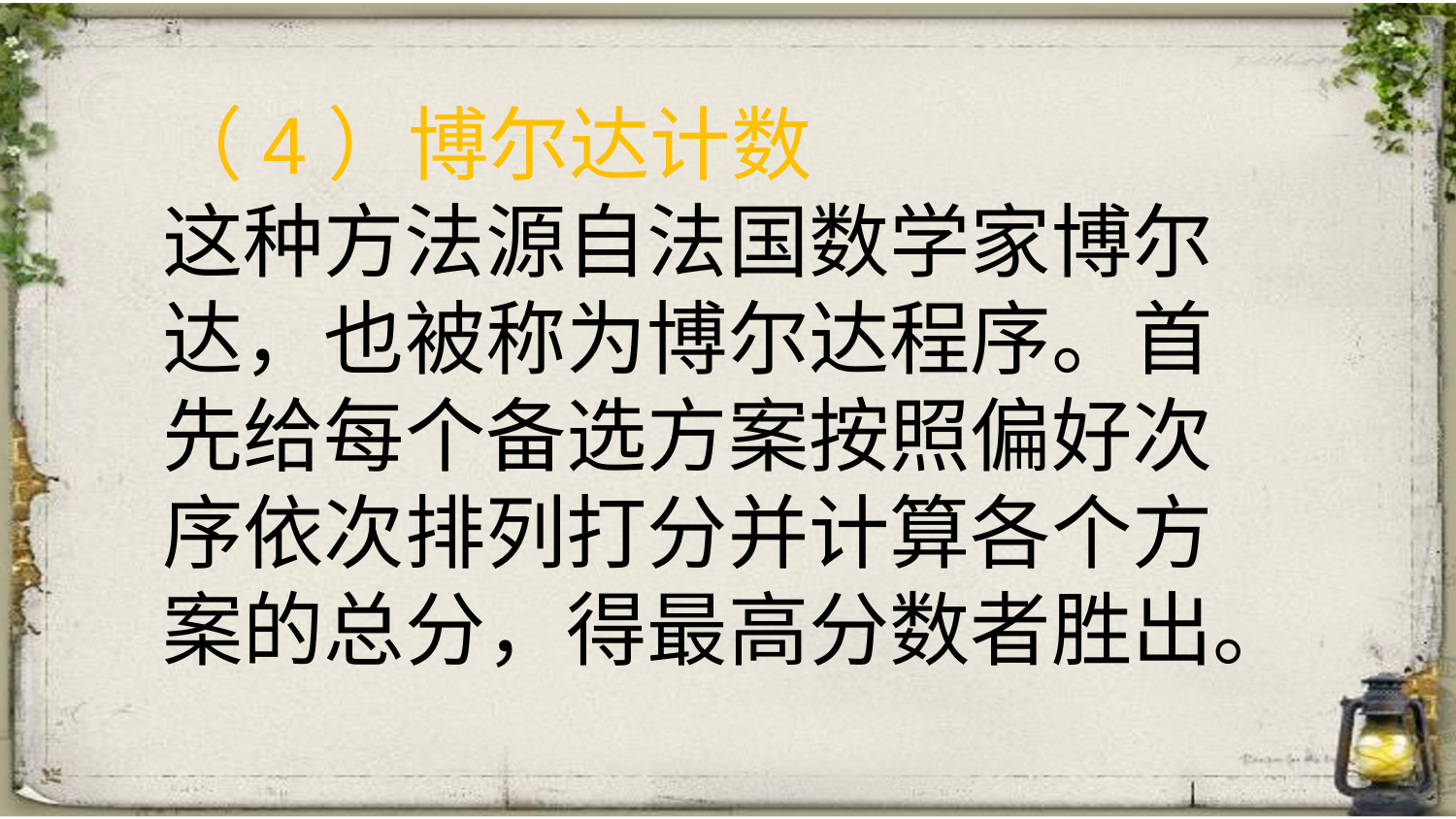

（4）博尔达计数
这种方法源自法国数学家博尔达，也被称为博尔达程序。首先给每个备选方案按照偏好次序依次排列打分并计算各个方案的总分，得最高分数者胜出。